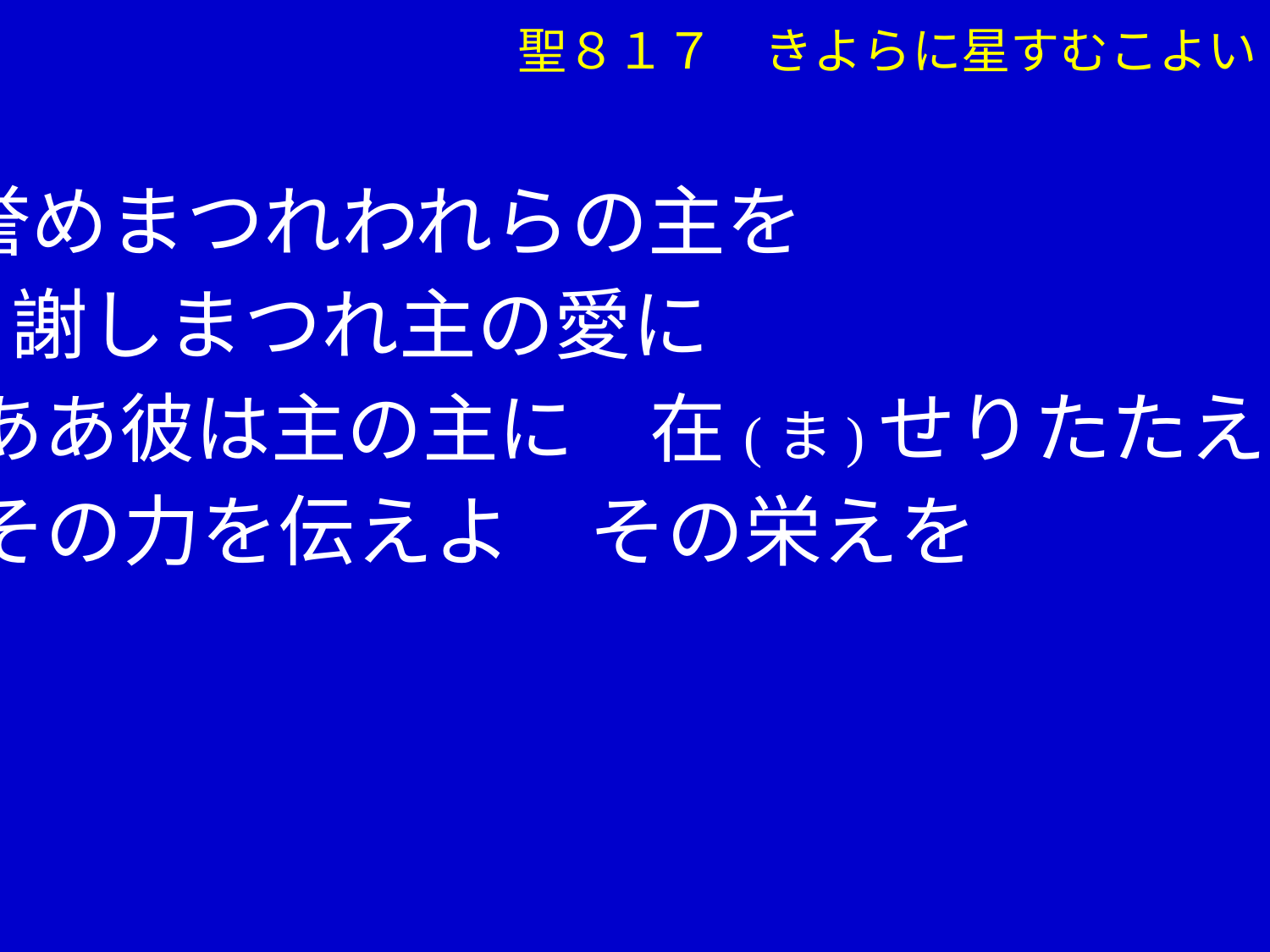

聖８１７　きよらに星すむこよい

　     誉めまつれわれらの主を
　　謝しまつれ主の愛に
　  ああ彼は主の主に　在(ま)せりたたえよ
　  その力を伝えよ　その栄えを